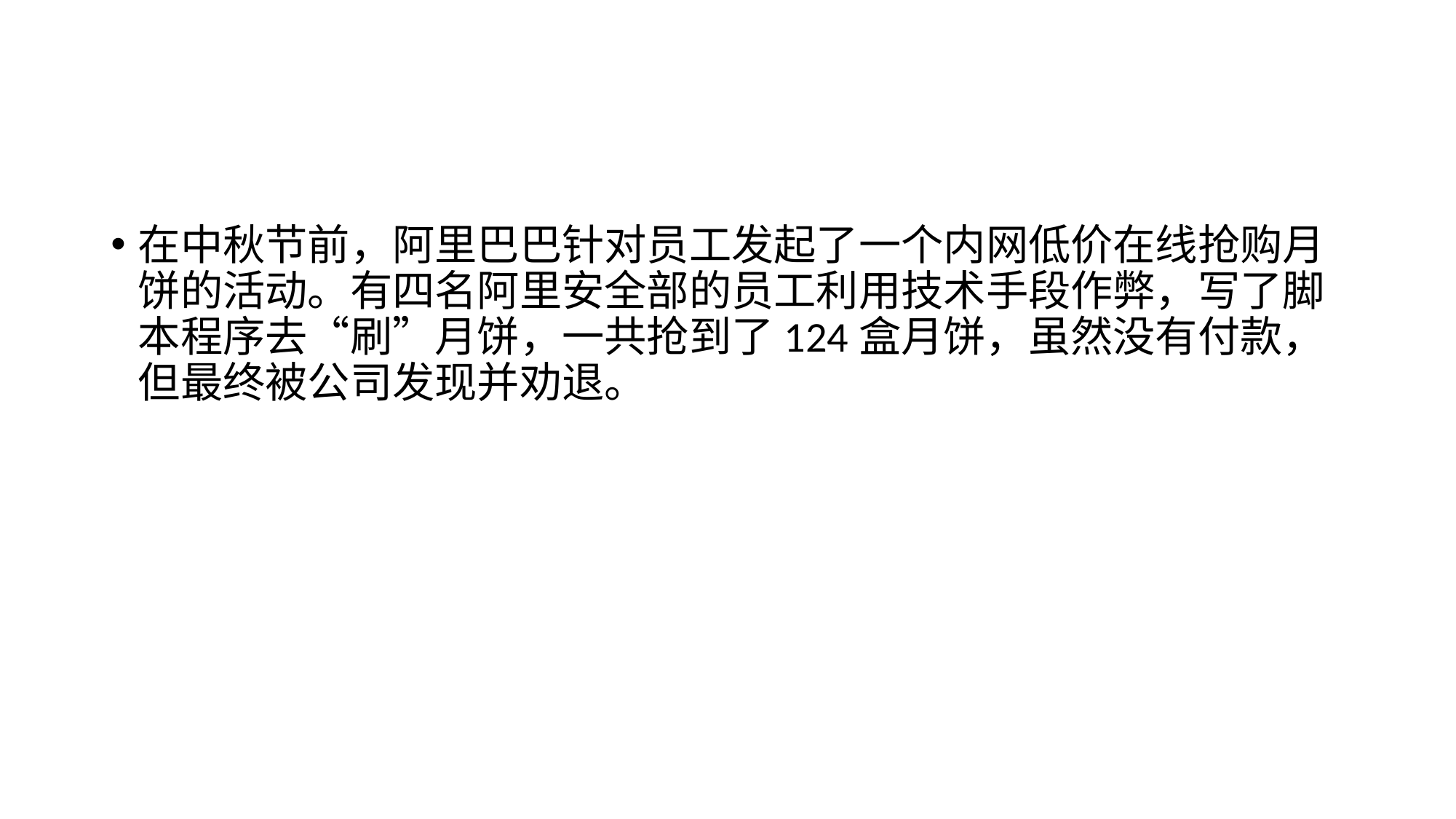

#
在中秋节前，阿里巴巴针对员工发起了一个内网低价在线抢购月饼的活动。有四名阿里安全部的员工利用技术手段作弊，写了脚本程序去“刷”月饼，一共抢到了124盒月饼，虽然没有付款，但最终被公司发现并劝退。